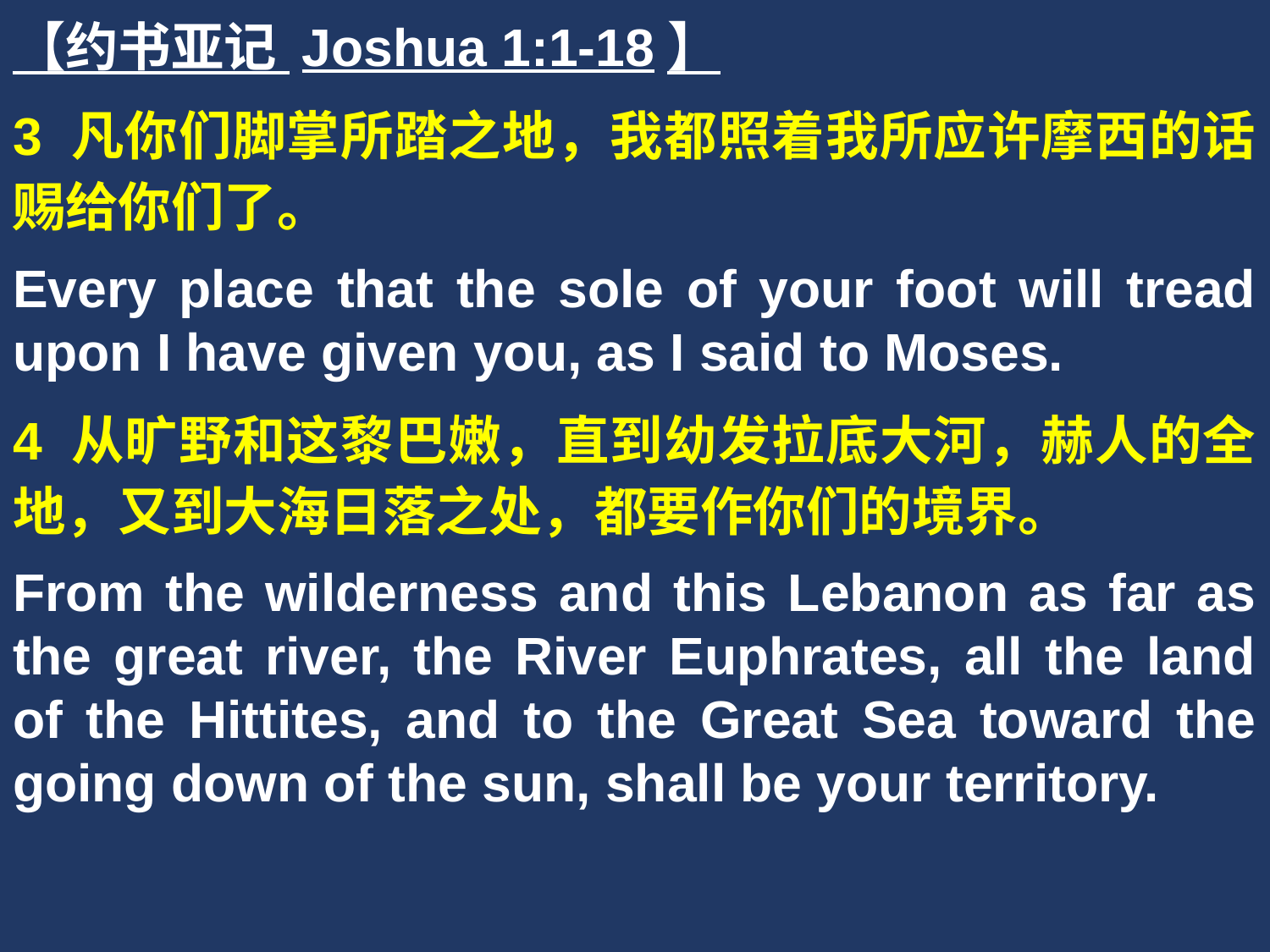

【约书亚记 Joshua 1:1-18】
3 凡你们脚掌所踏之地，我都照着我所应许摩西的话赐给你们了。
Every place that the sole of your foot will tread upon I have given you, as I said to Moses.
4 从旷野和这黎巴嫩，直到幼发拉底大河，赫人的全地，又到大海日落之处，都要作你们的境界。
From the wilderness and this Lebanon as far as the great river, the River Euphrates, all the land of the Hittites, and to the Great Sea toward the going down of the sun, shall be your territory.